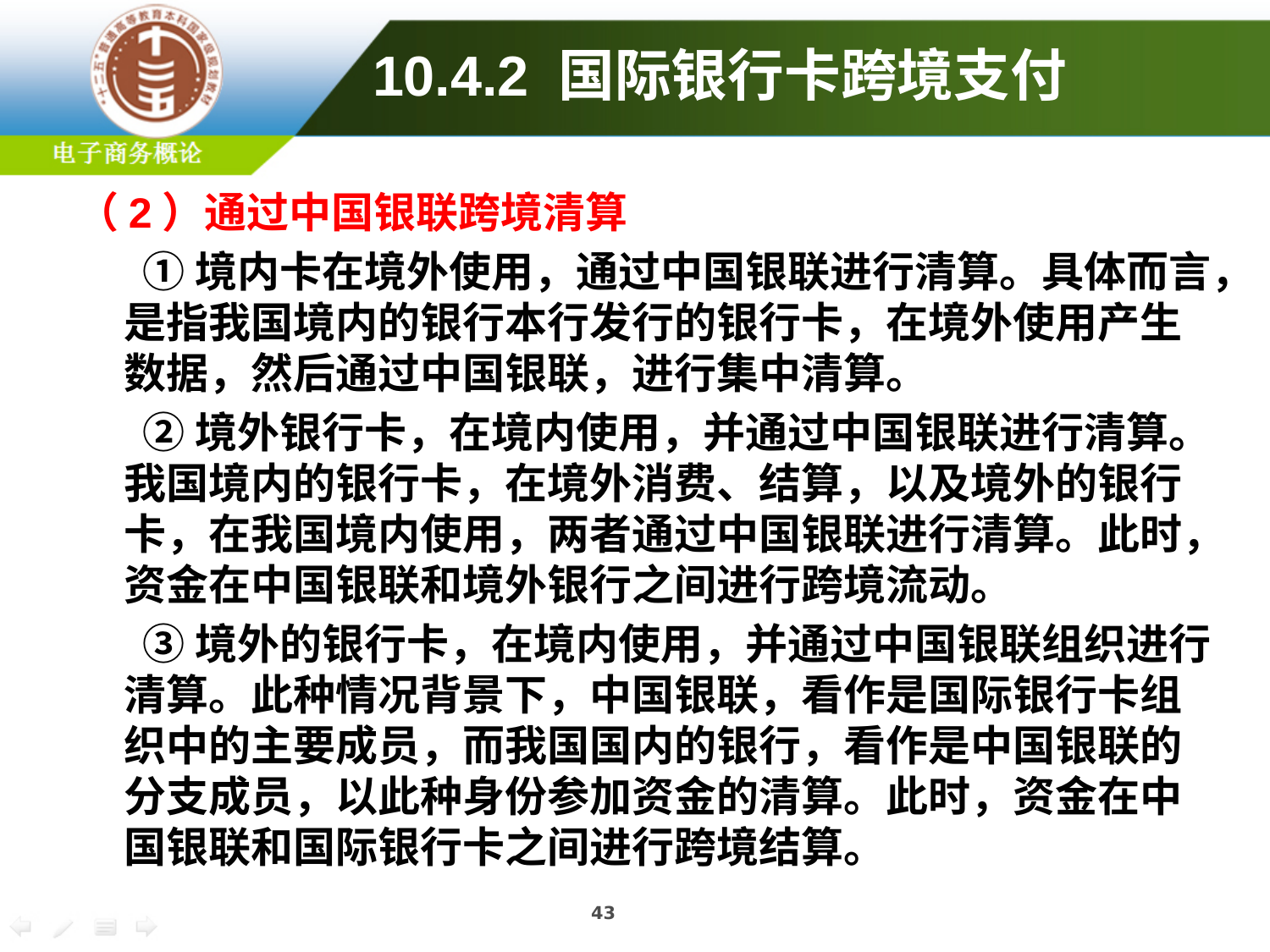

10.4.2 国际银行卡跨境支付
（2）通过中国银联跨境清算
       ①境内卡在境外使用，通过中国银联进行清算。具体而言，是指我国境内的银行本行发行的银行卡，在境外使用产生数据，然后通过中国银联，进行集中清算。
       ②境外银行卡，在境内使用，并通过中国银联进行清算。我国境内的银行卡，在境外消费、结算，以及境外的银行卡，在我国境内使用，两者通过中国银联进行清算。此时，资金在中国银联和境外银行之间进行跨境流动。
       ③境外的银行卡，在境内使用，并通过中国银联组织进行清算。此种情况背景下，中国银联，看作是国际银行卡组织中的主要成员，而我国国内的银行，看作是中国银联的分支成员，以此种身份参加资金的清算。此时，资金在中国银联和国际银行卡之间进行跨境结算。

43